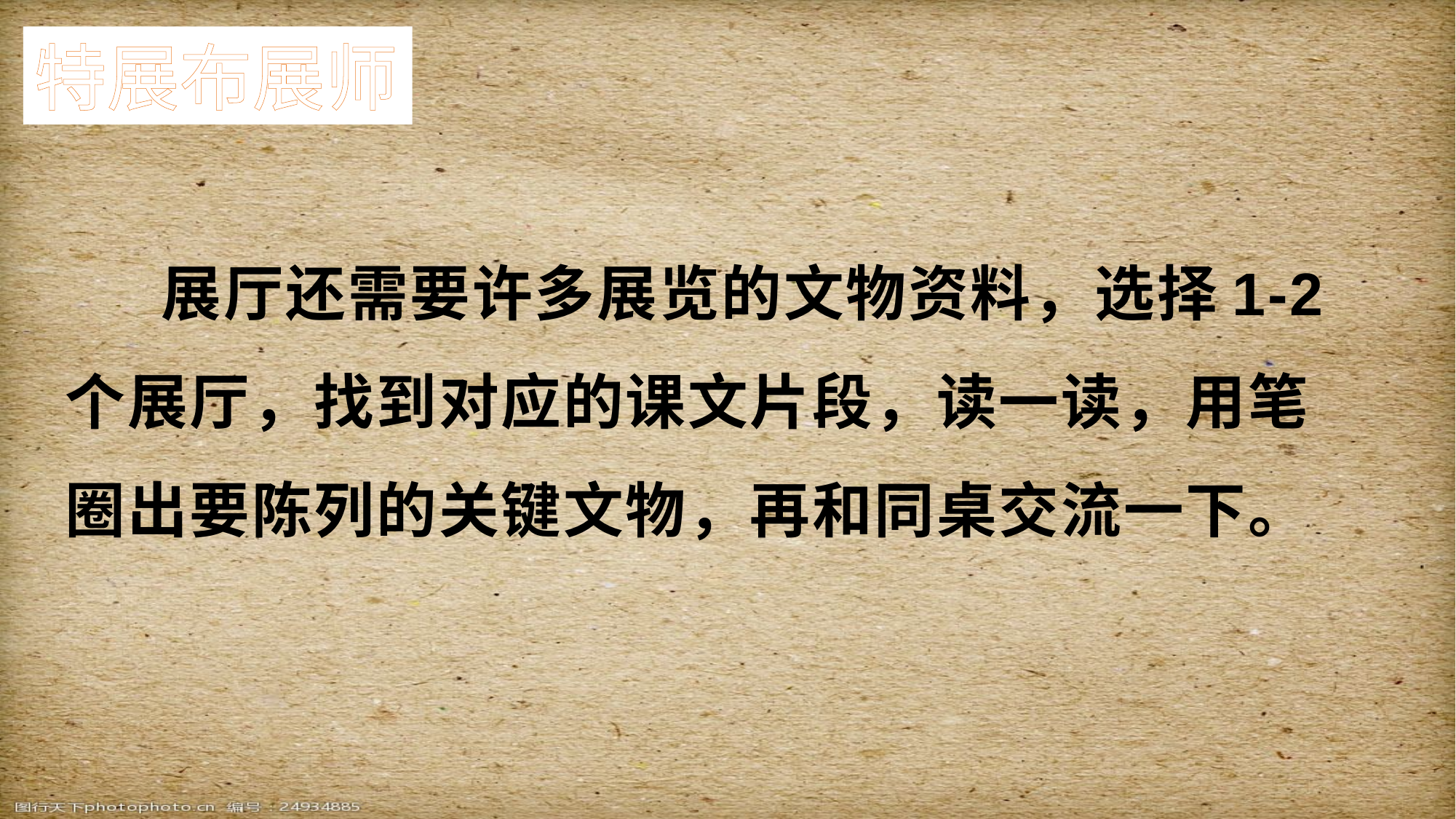

特展布展师
# 展厅还需要许多展览的文物资料，选择1-2个展厅，找到对应的课文片段，读一读，用笔圈出要陈列的关键文物，再和同桌交流一下。